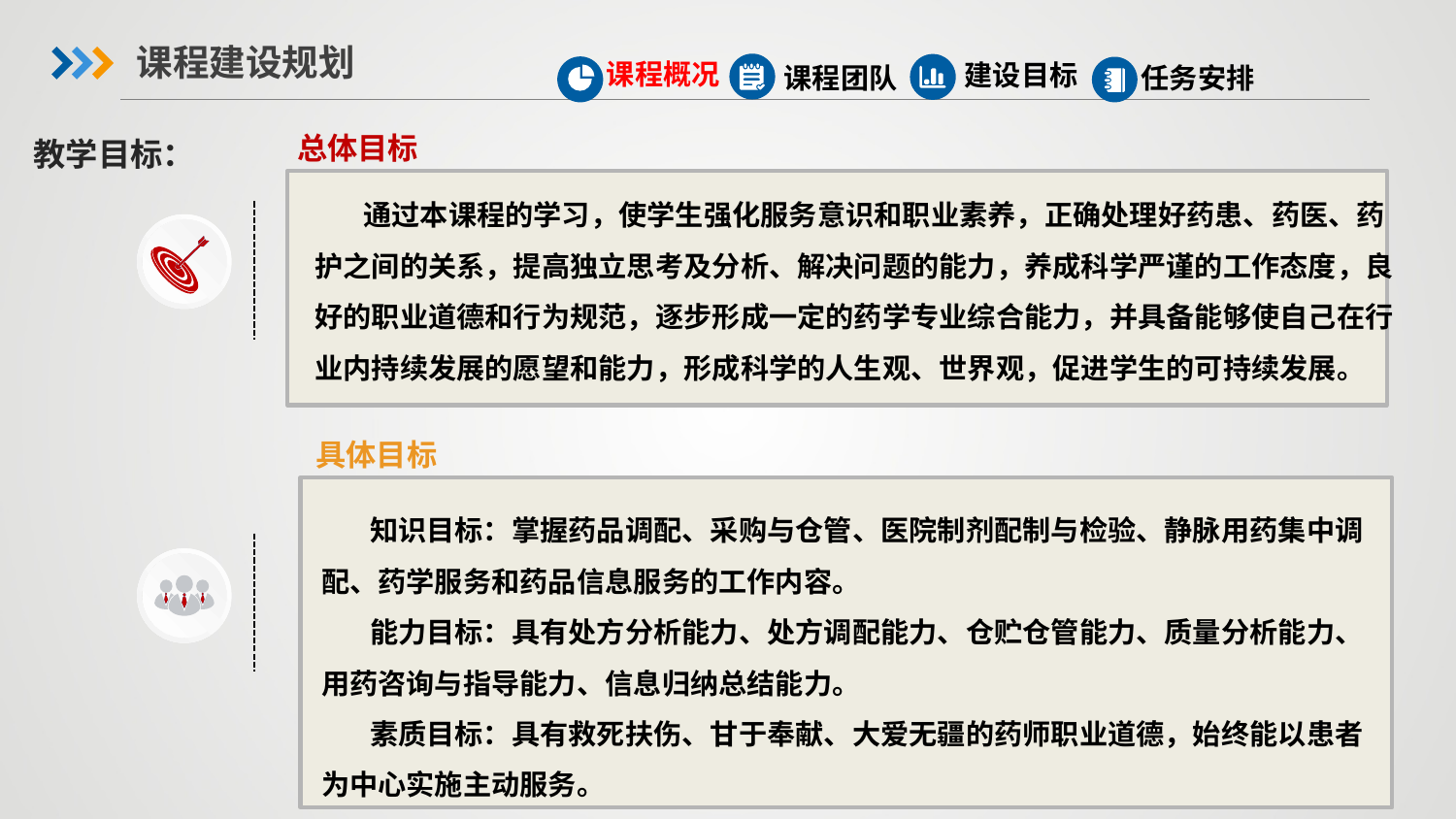

课程建设规划
课程概况
建设目标
课程团队
任务安排

教学目标：
总体目标

通过本课程的学习，使学生强化服务意识和职业素养，正确处理好药患、药医、药护之间的关系，提高独立思考及分析、解决问题的能力，养成科学严谨的工作态度，良好的职业道德和行为规范，逐步形成一定的药学专业综合能力，并具备能够使自己在行业内持续发展的愿望和能力，形成科学的人生观、世界观，促进学生的可持续发展。

具体目标

知识目标：掌握药品调配、采购与仓管、医院制剂配制与检验、静脉用药集中调配、药学服务和药品信息服务的工作内容。
能力目标：具有处方分析能力、处方调配能力、仓贮仓管能力、质量分析能力、用药咨询与指导能力、信息归纳总结能力。
素质目标：具有救死扶伤、甘于奉献、大爱无疆的药师职业道德，始终能以患者为中心实施主动服务。